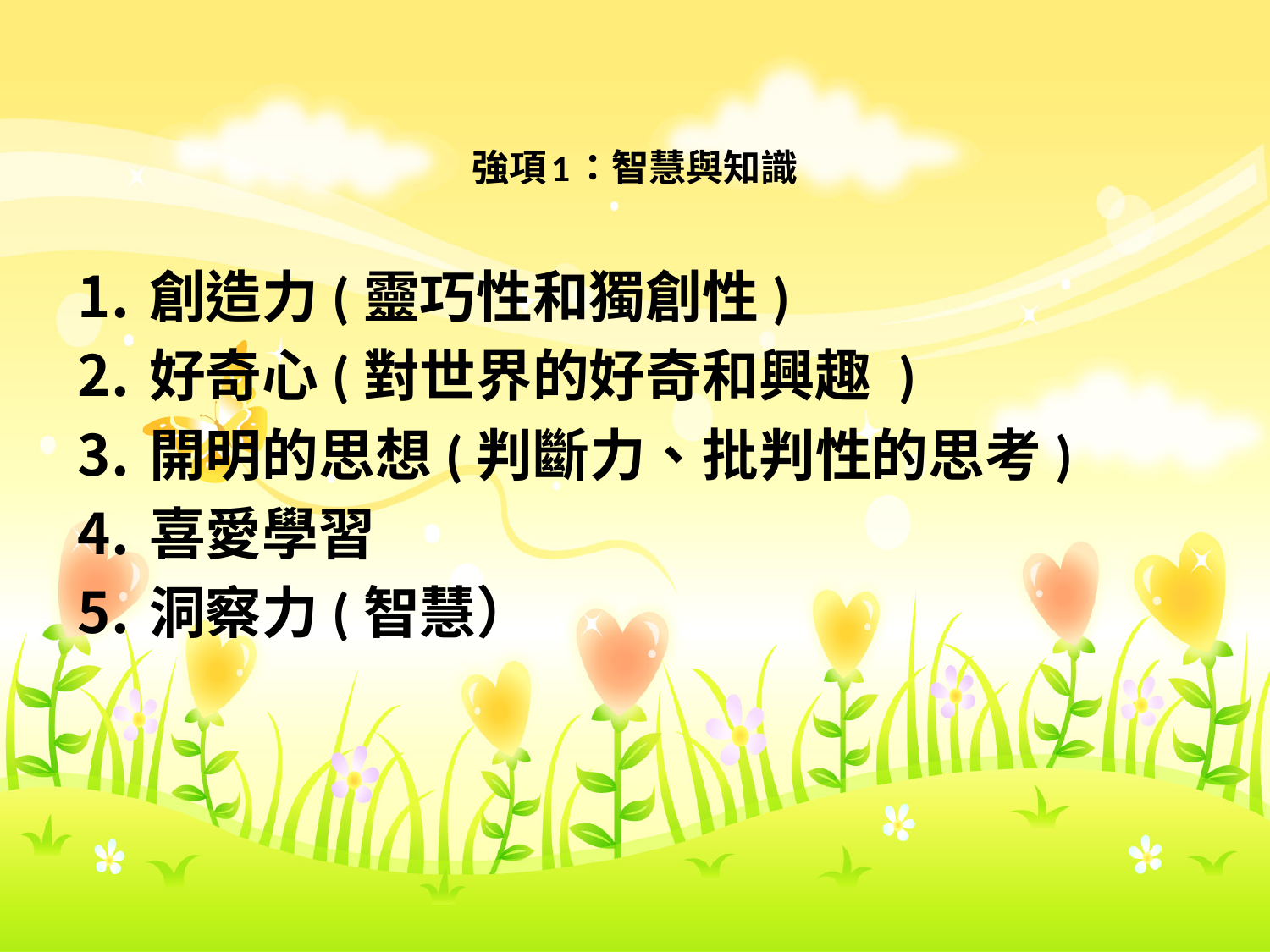

# 強項1：智慧與知識

創造力(靈巧性和獨創性)
好奇心(對世界的好奇和興趣 )
開明的思想(判斷力、批判性的思考)
喜愛學習
洞察力(智慧）